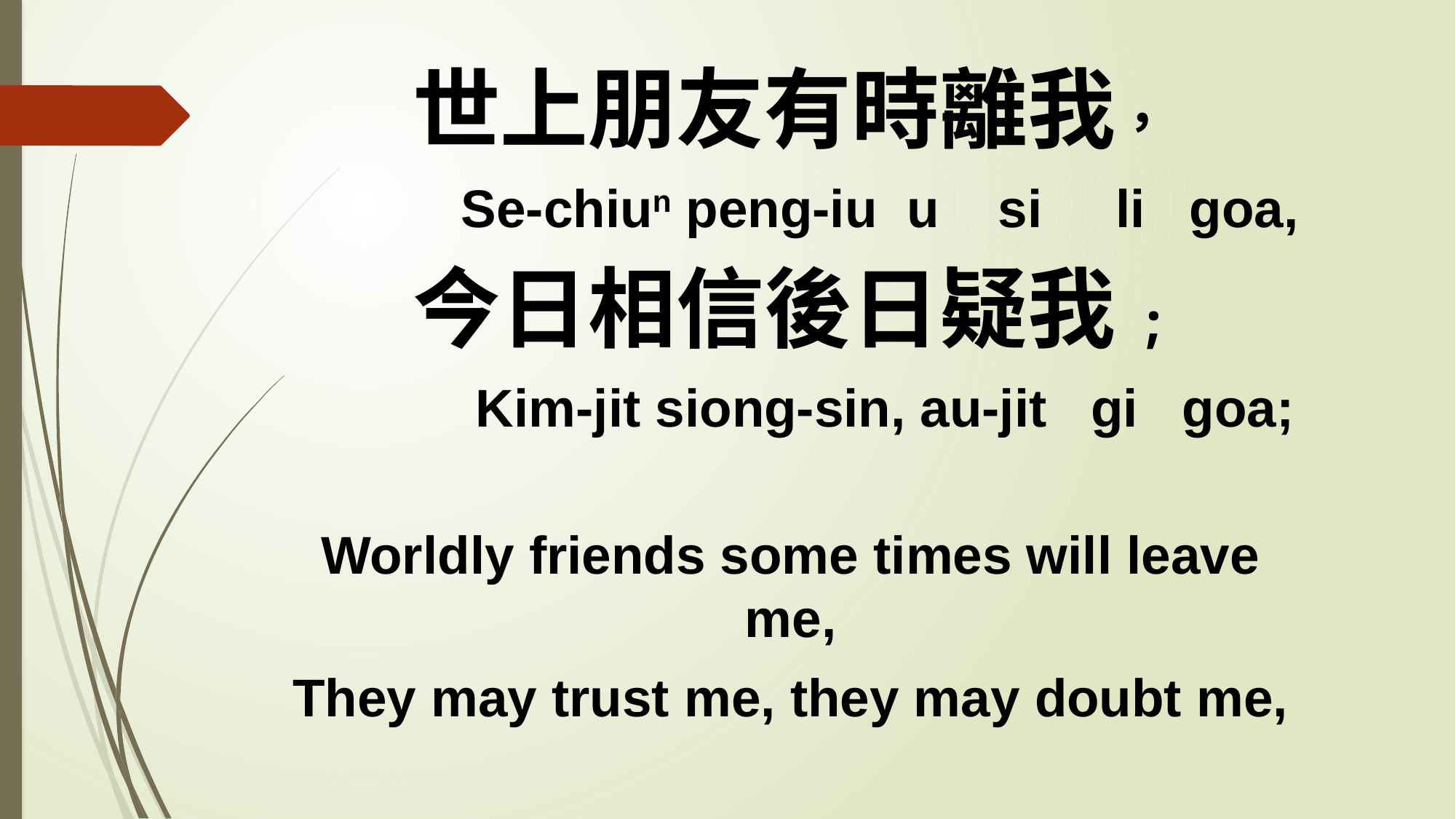

世上朋友有時離我，
             Se-chiun peng-iu  u    si     li   goa,
今日相信後日疑我;
              Kim-jit siong-sin, au-jit   gi   goa;

Worldly friends some times will leave me,
They may trust me, they may doubt me,